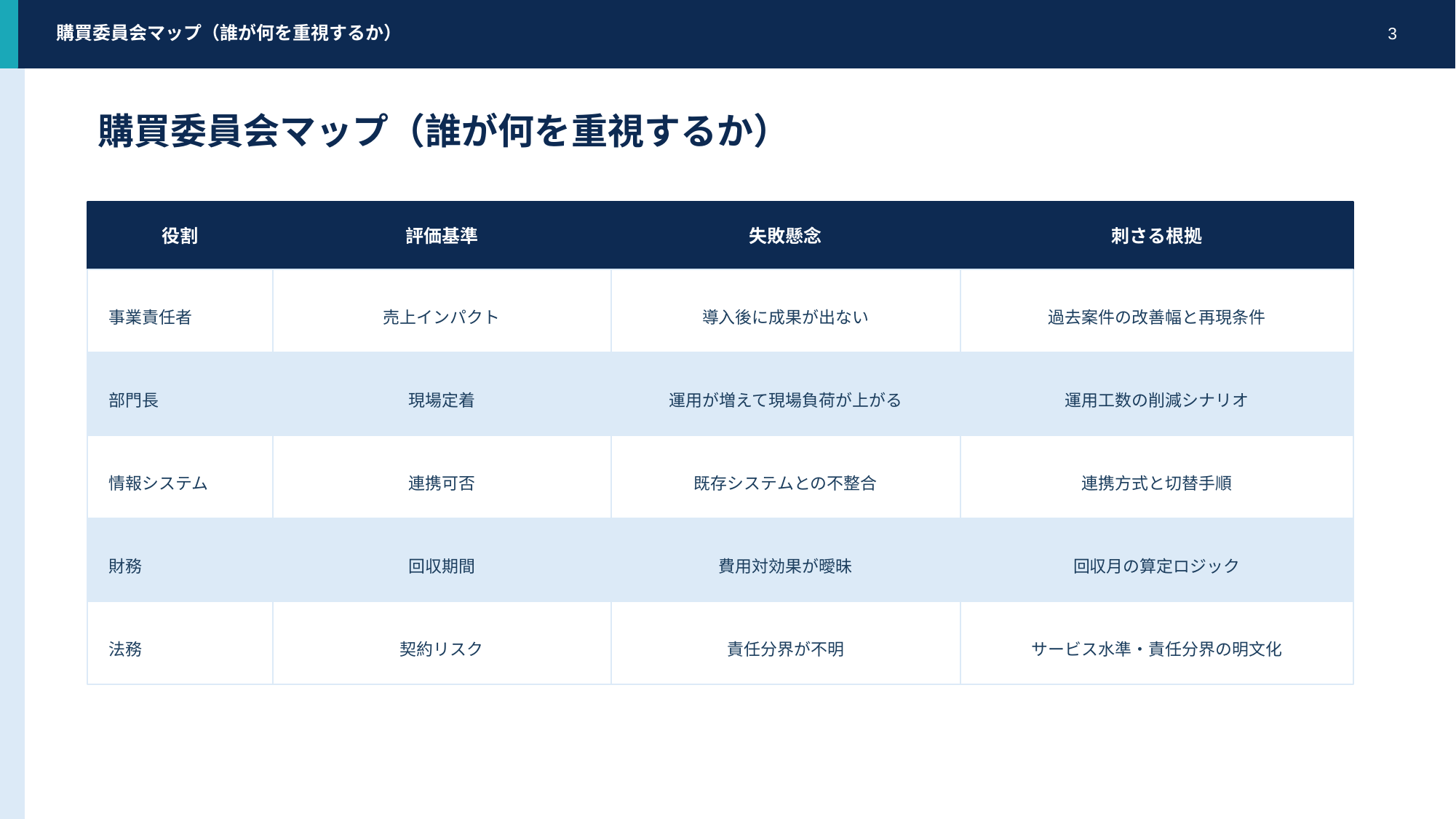

購買委員会マップ（誰が何を重視するか）
3

購買委員会マップ（誰が何を重視するか）

役割
評価基準
失敗懸念
刺さる根拠

事業責任者
売上インパクト
導入後に成果が出ない
過去案件の改善幅と再現条件

部門長
現場定着
運用が増えて現場負荷が上がる
運用工数の削減シナリオ

情報システム
連携可否
既存システムとの不整合
連携方式と切替手順

財務
回収期間
費用対効果が曖昧
回収月の算定ロジック

法務
契約リスク
責任分界が不明
サービス水準・責任分界の明文化